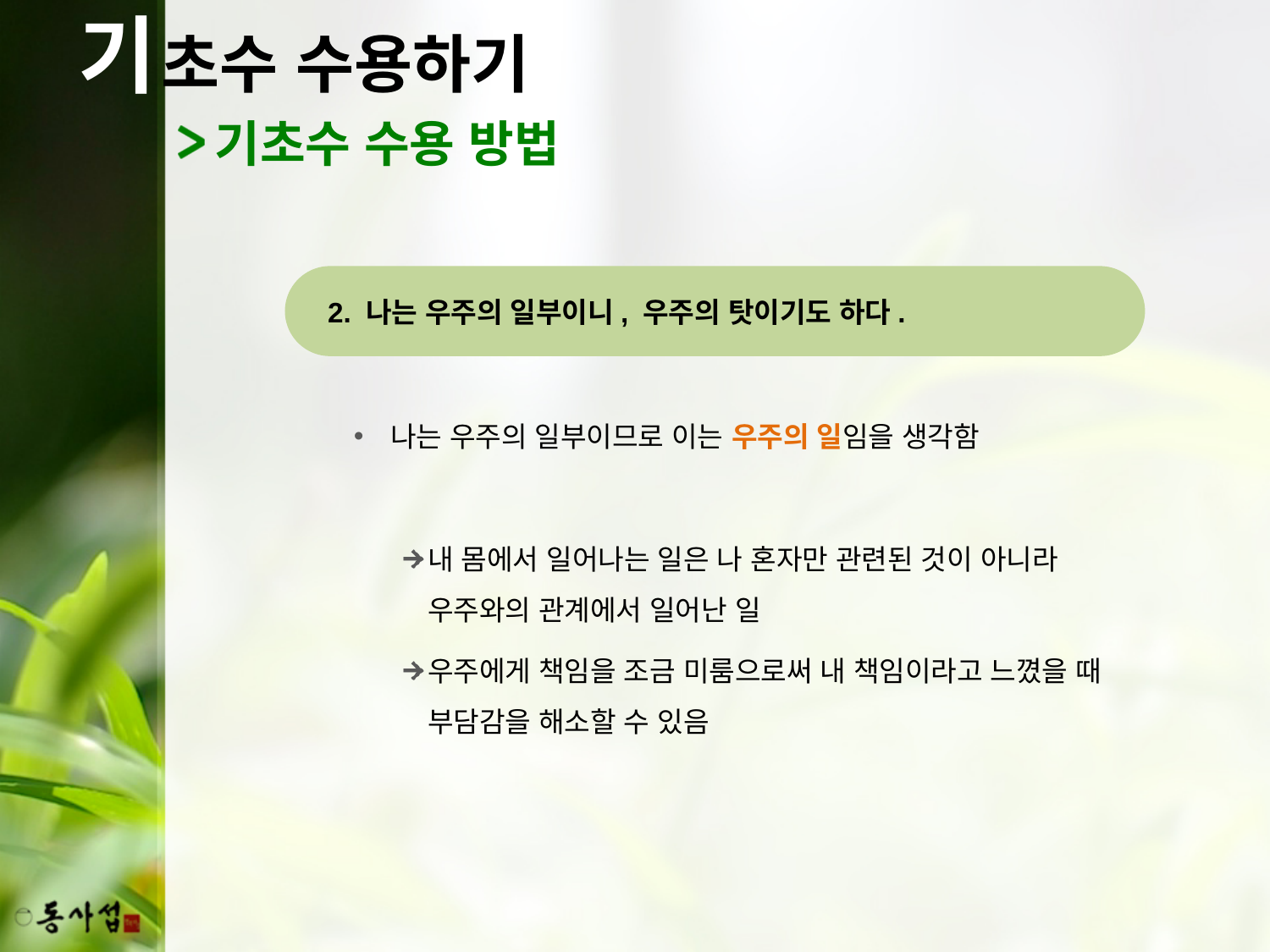

기
초수 수용하기
기초수 수용 방법
2. 나는 우주의 일부이니, 우주의 탓이기도 하다.
나는 우주의 일부이므로 이는 우주의 일임을 생각함

내 몸에서 일어나는 일은 나 혼자만 관련된 것이 아니라 우주와의 관계에서 일어난 일
우주에게 책임을 조금 미룸으로써 내 책임이라고 느꼈을 때 부담감을 해소할 수 있음